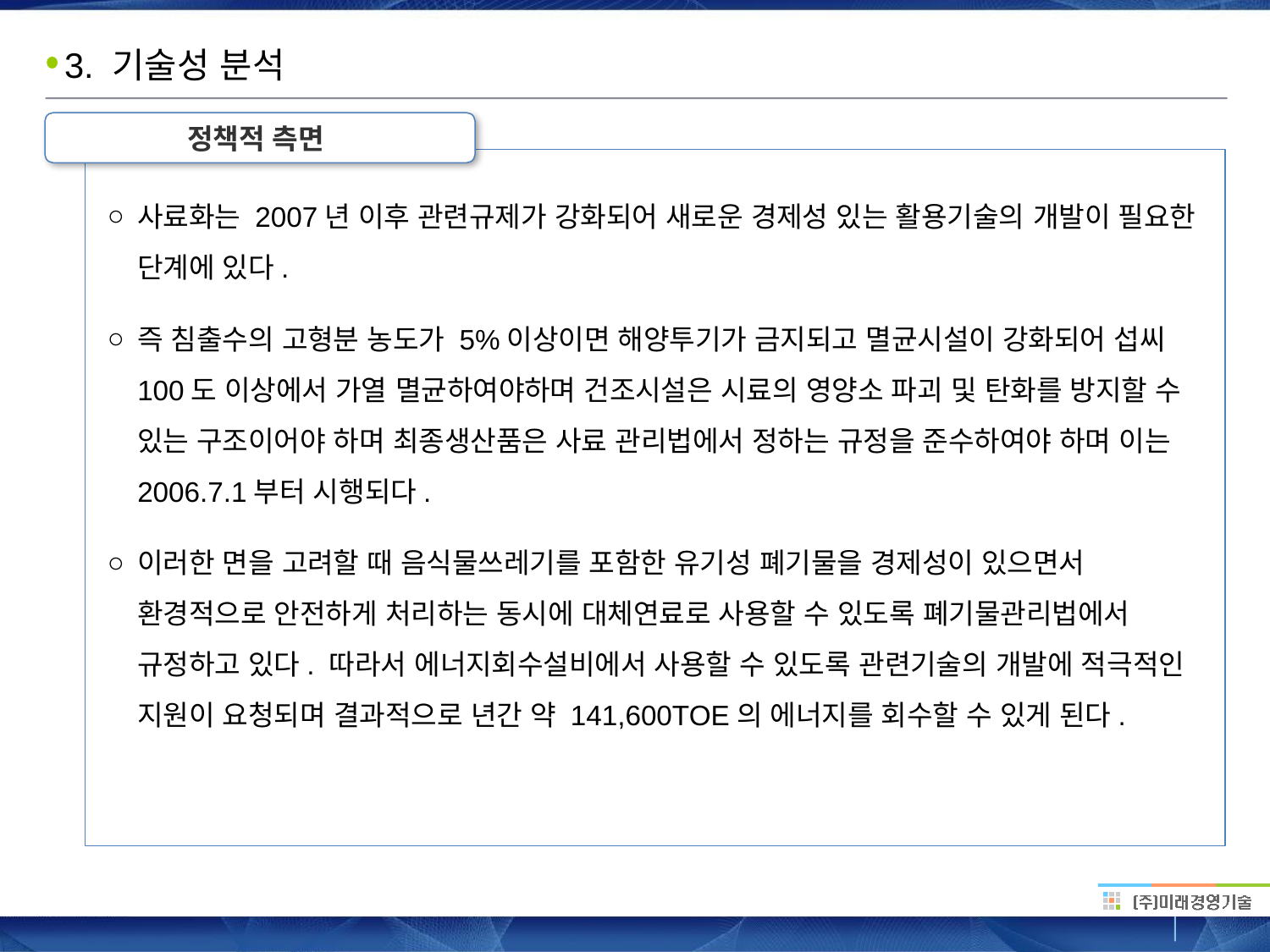

# 3. 기술성 분석
정책적 측면

사료화는 2007년 이후 관련규제가 강화되어 새로운 경제성 있는 활용기술의 개발이 필요한 단계에 있다.
즉 침출수의 고형분 농도가 5%이상이면 해양투기가 금지되고 멸균시설이 강화되어 섭씨 100도 이상에서 가열 멸균하여야하며 건조시설은 시료의 영양소 파괴 및 탄화를 방지할 수 있는 구조이어야 하며 최종생산품은 사료 관리법에서 정하는 규정을 준수하여야 하며 이는 2006.7.1부터 시행되다.
이러한 면을 고려할 때 음식물쓰레기를 포함한 유기성 폐기물을 경제성이 있으면서 환경적으로 안전하게 처리하는 동시에 대체연료로 사용할 수 있도록 폐기물관리법에서 규정하고 있다. 따라서 에너지회수설비에서 사용할 수 있도록 관련기술의 개발에 적극적인 지원이 요청되며 결과적으로 년간 약 141,600TOE의 에너지를 회수할 수 있게 된다.